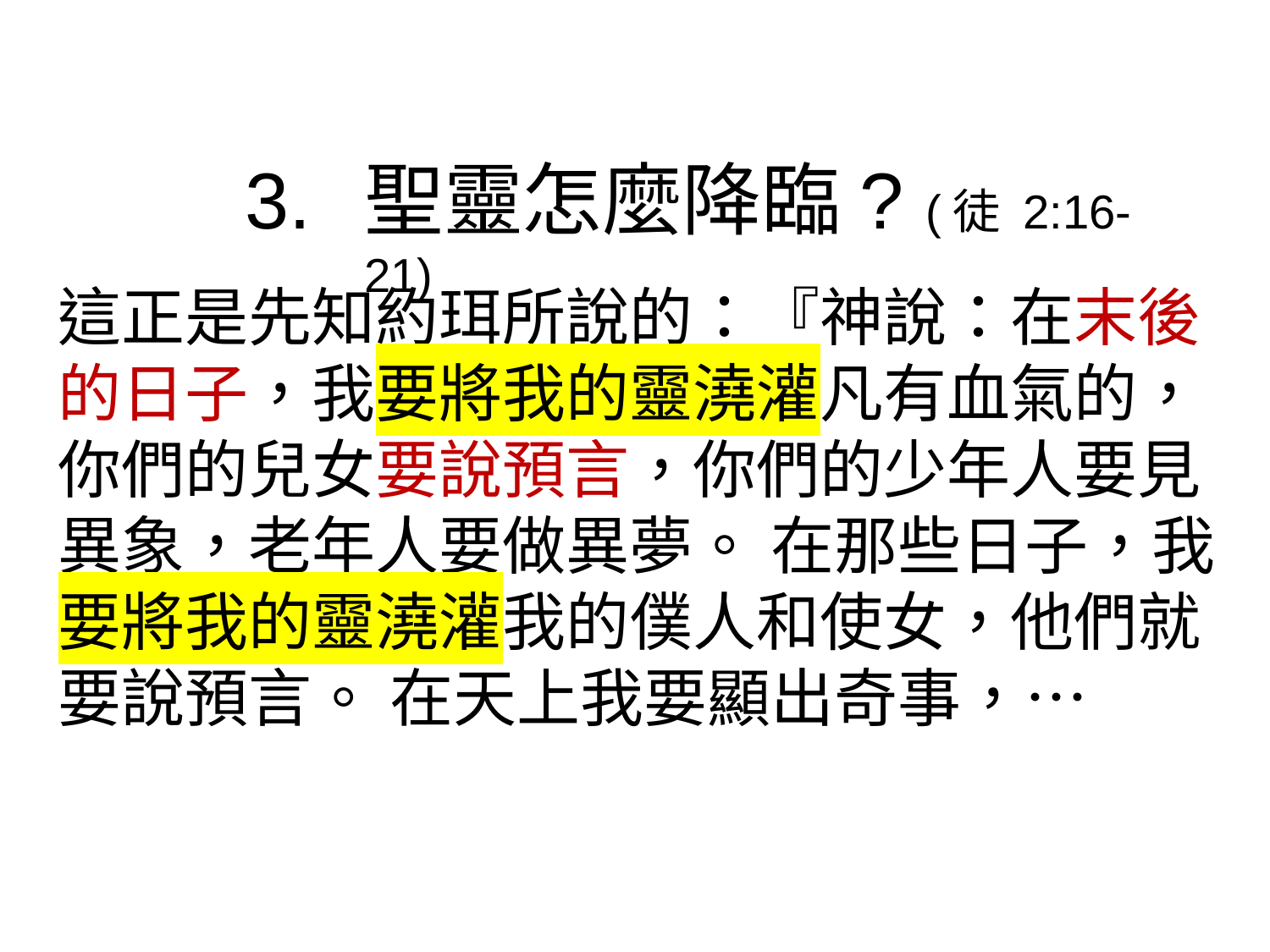

聖靈怎麼降臨? (徒 2:16-21)
這正是先知約珥所說的：『神說：在末後的日子，我要將我的靈澆灌凡有血氣的，你們的兒女要說預言，你們的少年人要見異象，老年人要做異夢。 在那些日子，我要將我的靈澆灌我的僕人和使女，他們就要說預言。 在天上我要顯出奇事，…